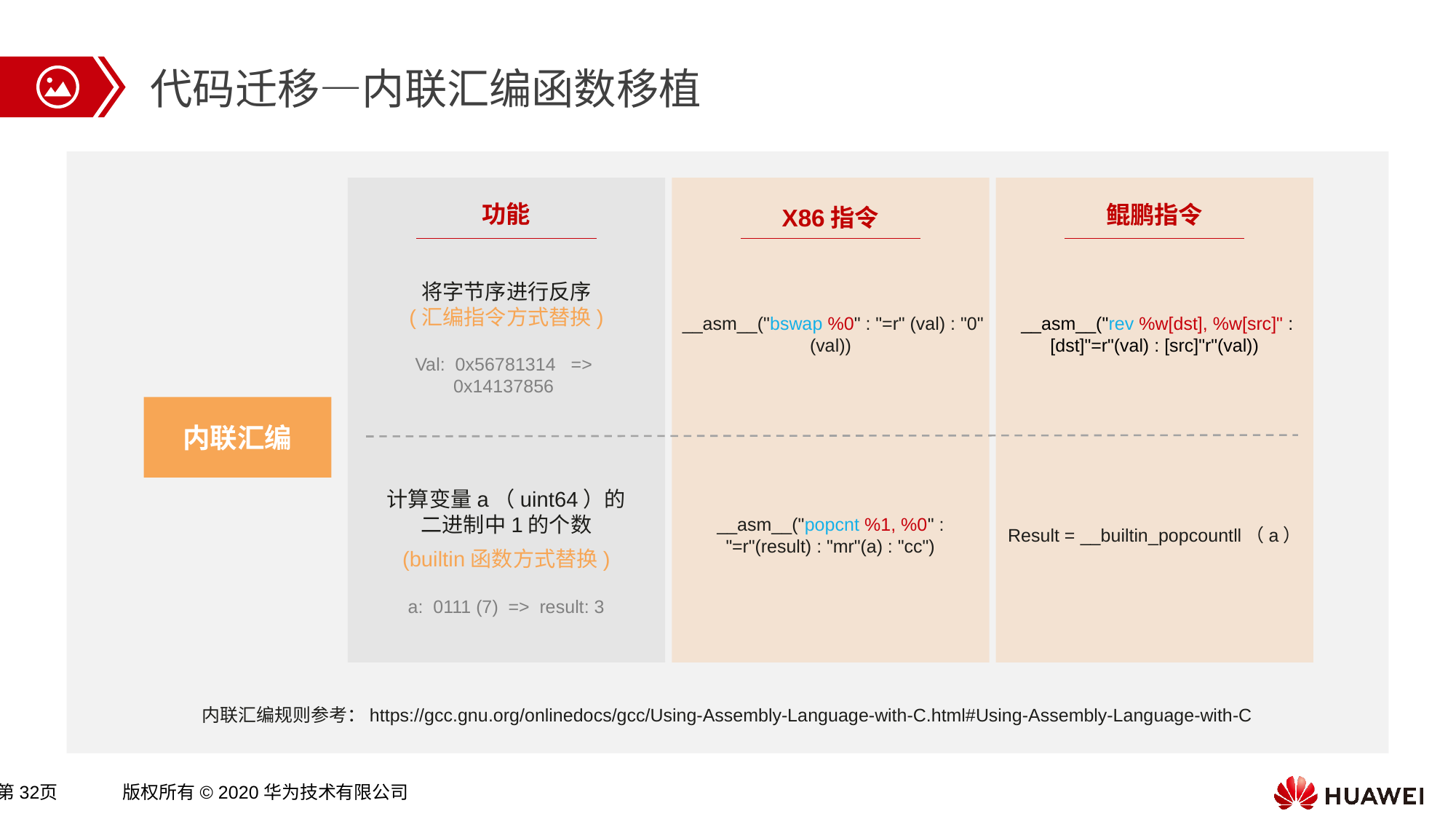

代码迁移—内联汇编函数移植

功能
鲲鹏指令
X86指令
将字节序进行反序
(汇编指令方式替换)
Val:  0x56781314   =>  0x14137856
 __asm__("bswap %0" : "=r" (val) : "0" (val))
 __asm__("rev %w[dst], %w[src]" : [dst]"=r"(val) : [src]"r"(val))
内联汇编
计算变量a（uint64）的二进制中1的个数
(builtin函数方式替换)
a:  0111 (7)  =>  result: 3
__asm__("popcnt %1, %0" : "=r"(result) : "mr"(a) : "cc")
Result = __builtin_popcountll（a）
内联汇编规则参考：https://gcc.gnu.org/onlinedocs/gcc/Using-Assembly-Language-with-C.html#Using-Assembly-Language-with-C